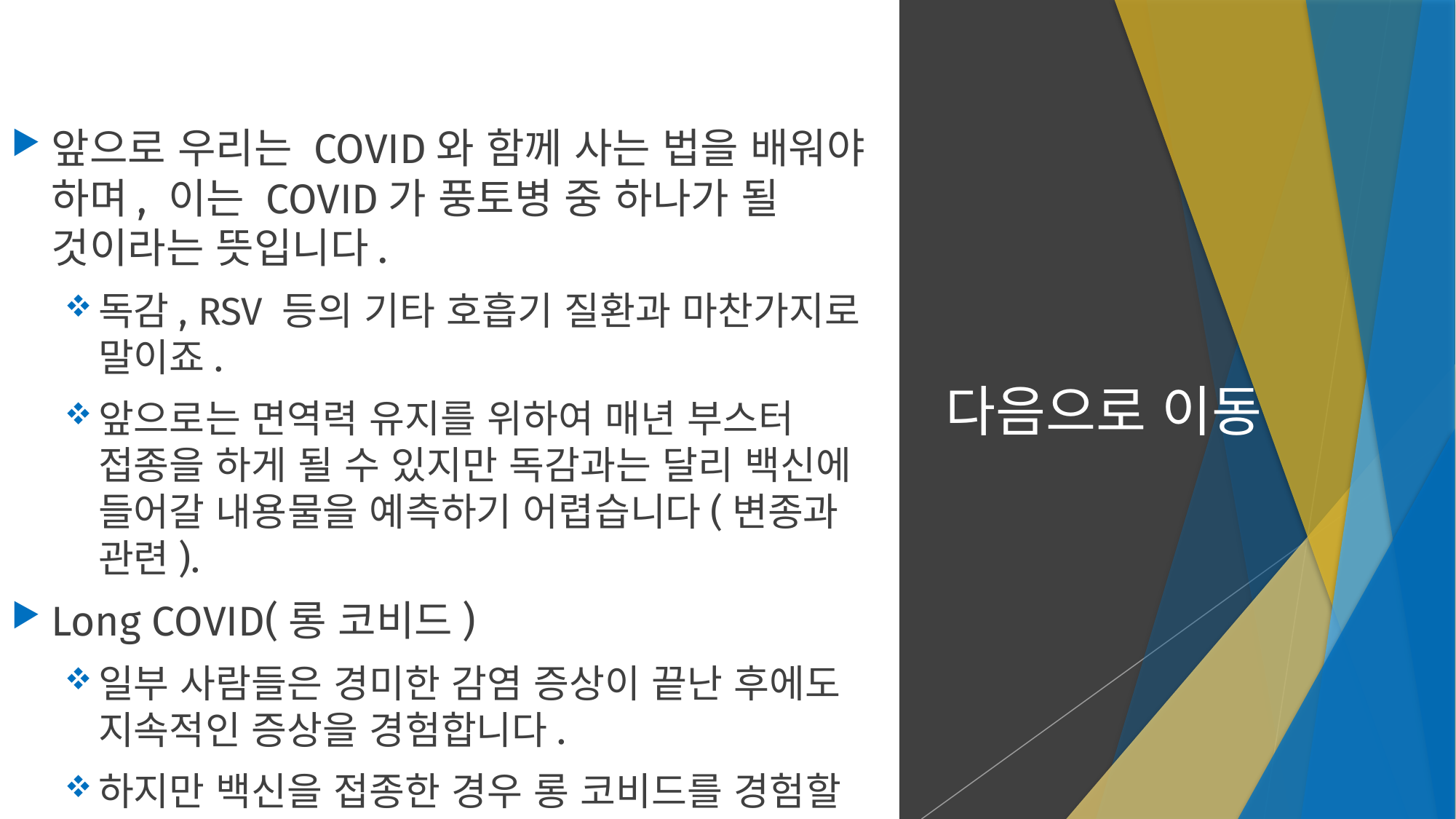

앞으로 우리는 COVID와 함께 사는 법을 배워야 하며, 이는 COVID가 풍토병 중 하나가 될 것이라는 뜻입니다.
독감, RSV 등의 기타 호흡기 질환과 마찬가지로 말이죠.
앞으로는 면역력 유지를 위하여 매년 부스터 접종을 하게 될 수 있지만 독감과는 달리 백신에 들어갈 내용물을 예측하기 어렵습니다(변종과 관련).
Long COVID(롱 코비드)
일부 사람들은 경미한 감염 증상이 끝난 후에도 지속적인 증상을 경험합니다.
하지만 백신을 접종한 경우 롱 코비드를 경험할 확률이 50% 감소합니다.

# 다음으로 이동